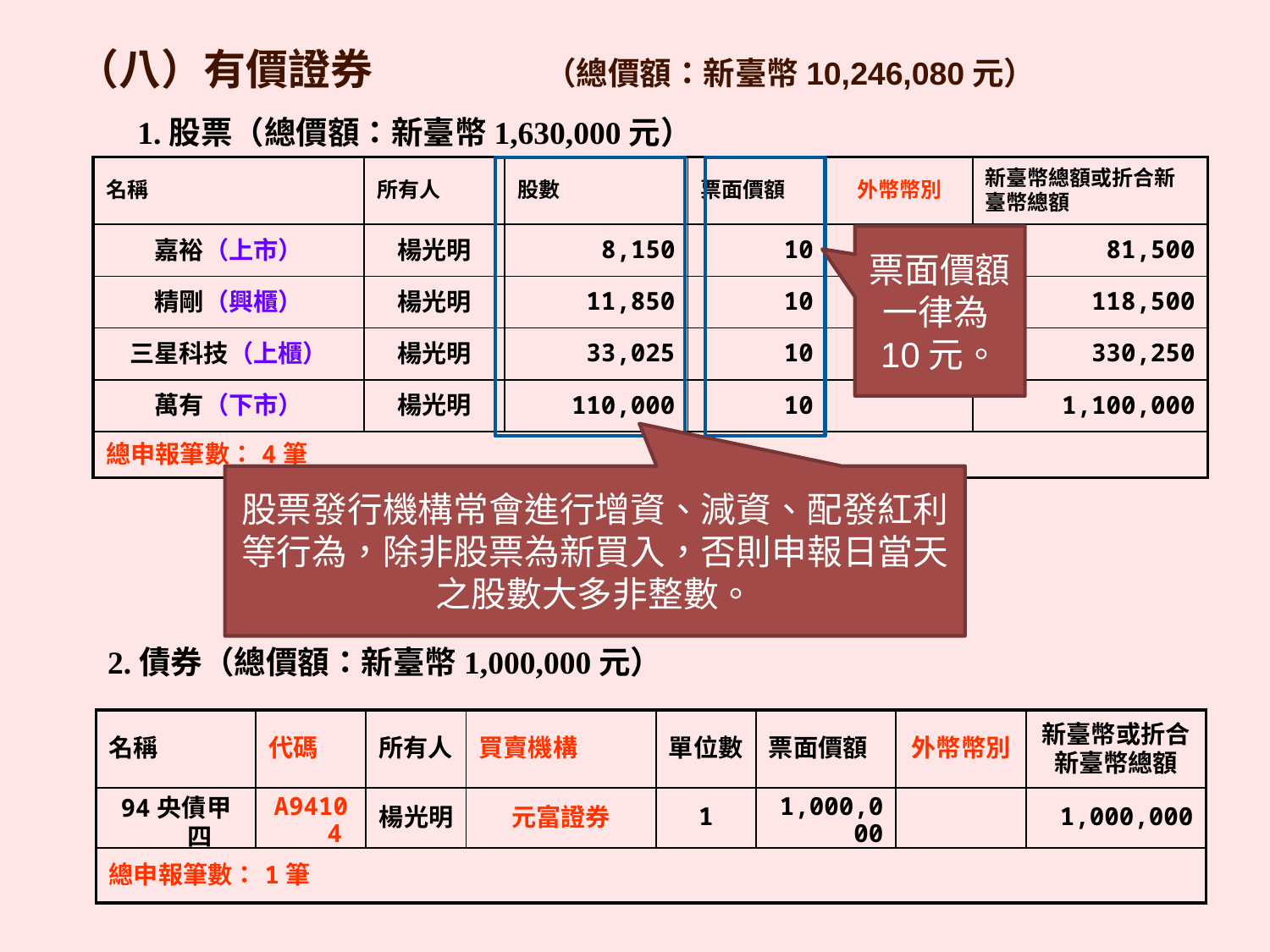

（八）有價證券                  （總價額：新臺幣10,246,080元）
1.股票（總價額：新臺幣1,630,000元）
| 名稱 | 所有人 | 股數 | 票面價額 | 外幣幣別 | 新臺幣總額或折合新臺幣總額 |
| --- | --- | --- | --- | --- | --- |
| 嘉裕（上市） | 楊光明 | 8,150 | 10 |  | 81,500 |
| 精剛（興櫃） | 楊光明 | 11,850 | 10 |  | 118,500 |
| 三星科技（上櫃） | 楊光明 | 33,025 | 10 |  | 330,250 |
| 萬有（下市） | 楊光明 | 110,000 | 10 |  | 1,100,000 |
| 總申報筆數：4筆 |  |  |  |  |  |

票面價額一律為10元。
股票發行機構常會進行增資、減資、配發紅利等行為，除非股票為新買入，否則申報日當天之股數大多非整數。
2.債券（總價額：新臺幣1,000,000元）
| 名稱 | 代碼 | 所有人 | 買賣機構 | 單位數 | 票面價額 | 外幣幣別 | 新臺幣或折合新臺幣總額 |
| --- | --- | --- | --- | --- | --- | --- | --- |
| 94央債甲四 | A94104 | 楊光明 | 元富證券 | 1 | 1,000,000 |  | 1,000,000 |
| 總申報筆數：1筆 |  |  |  |  |  |  |  |
22